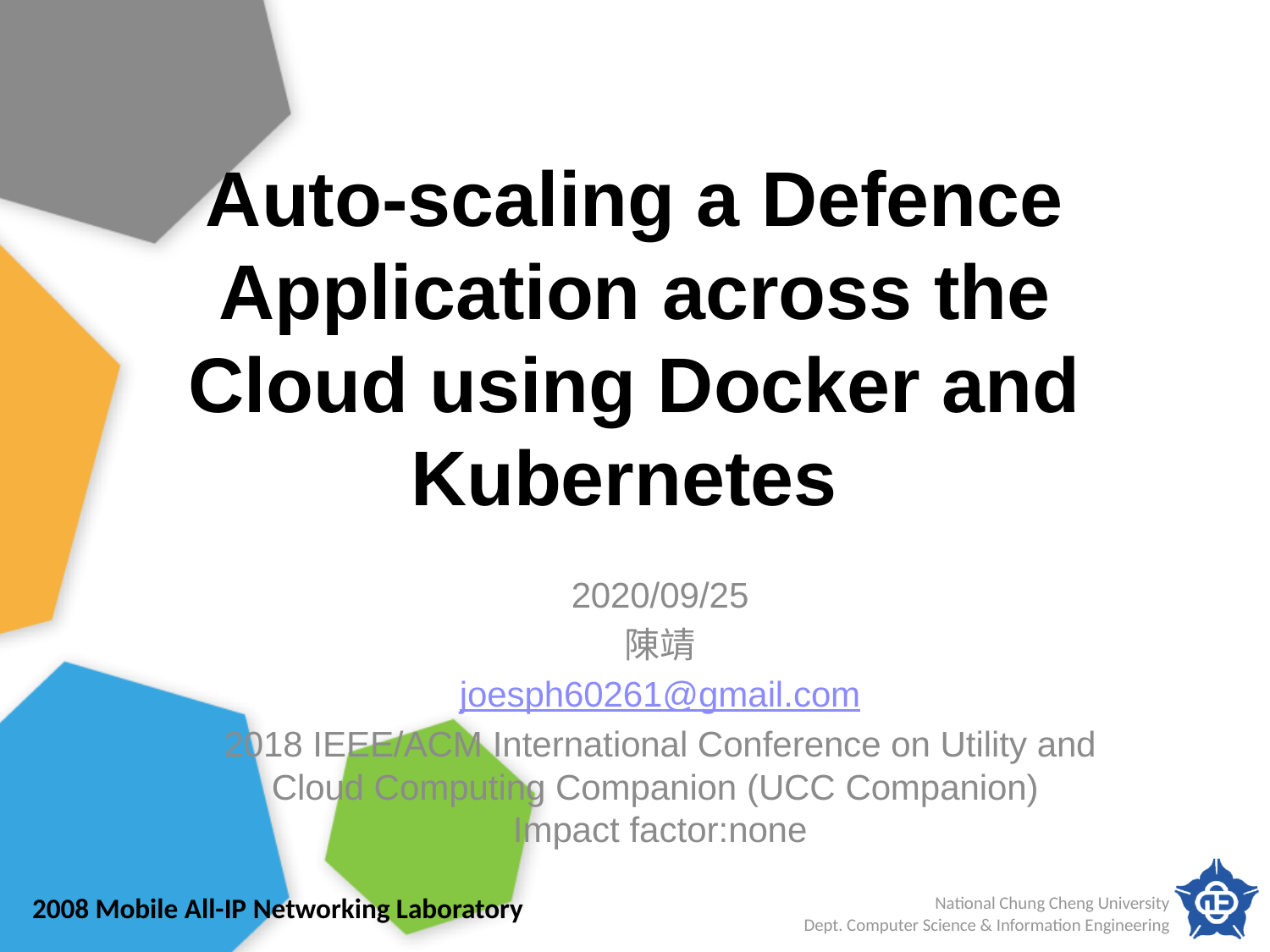

# Auto-scaling a Defence Application across the Cloud using Docker and Kubernetes
2020/09/25
陳靖
joesph60261@gmail.com
2018 IEEE/ACM International Conference on Utility and Cloud Computing Companion (UCC Companion)
Impact factor:none